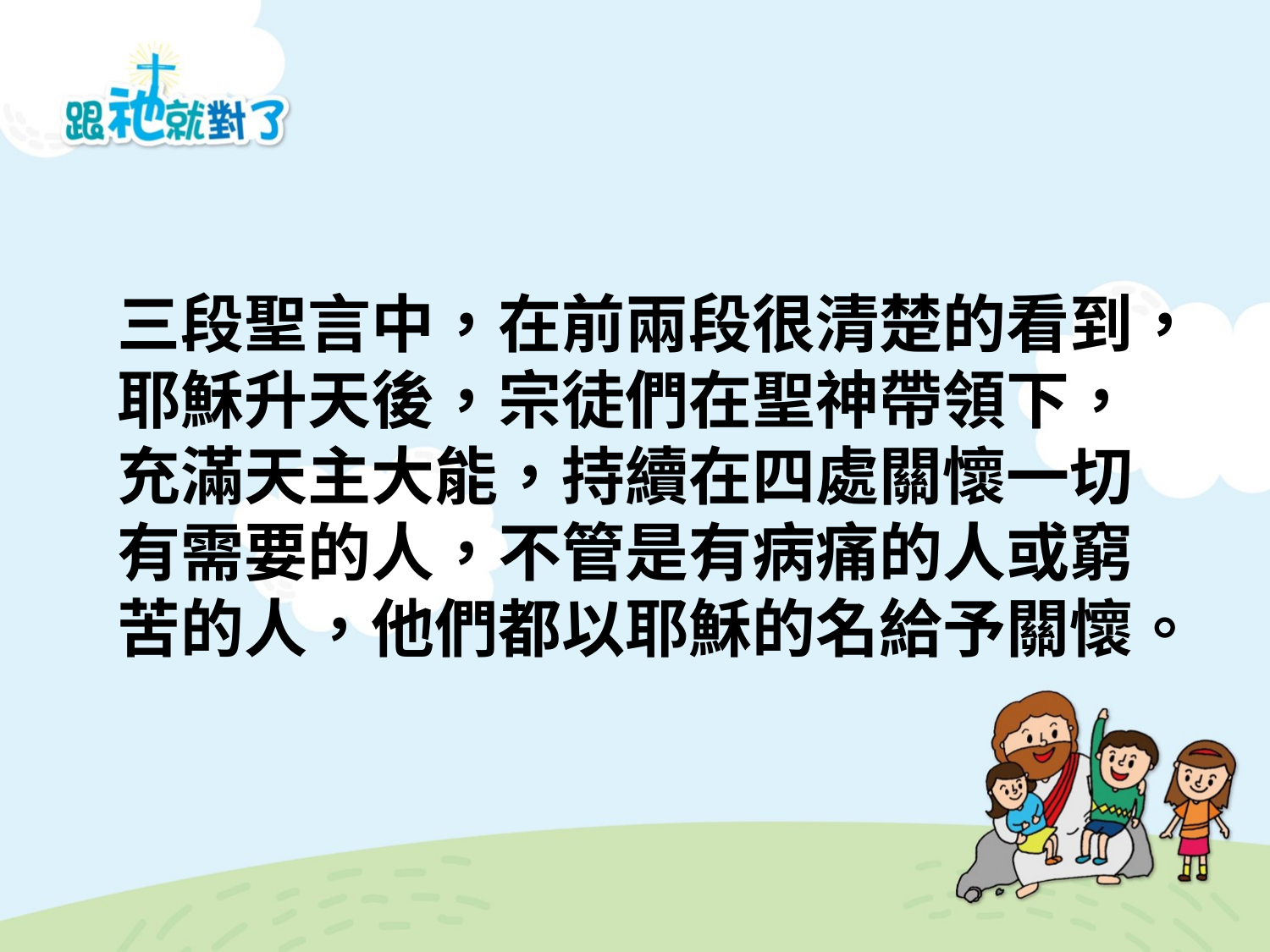

三段聖言中，在前兩段很清楚的看到，耶穌升天後，宗徒們在聖神帶領下，充滿天主大能，持續在四處關懷一切有需要的人，不管是有病痛的人或窮苦的人，他們都以耶穌的名給予關懷。